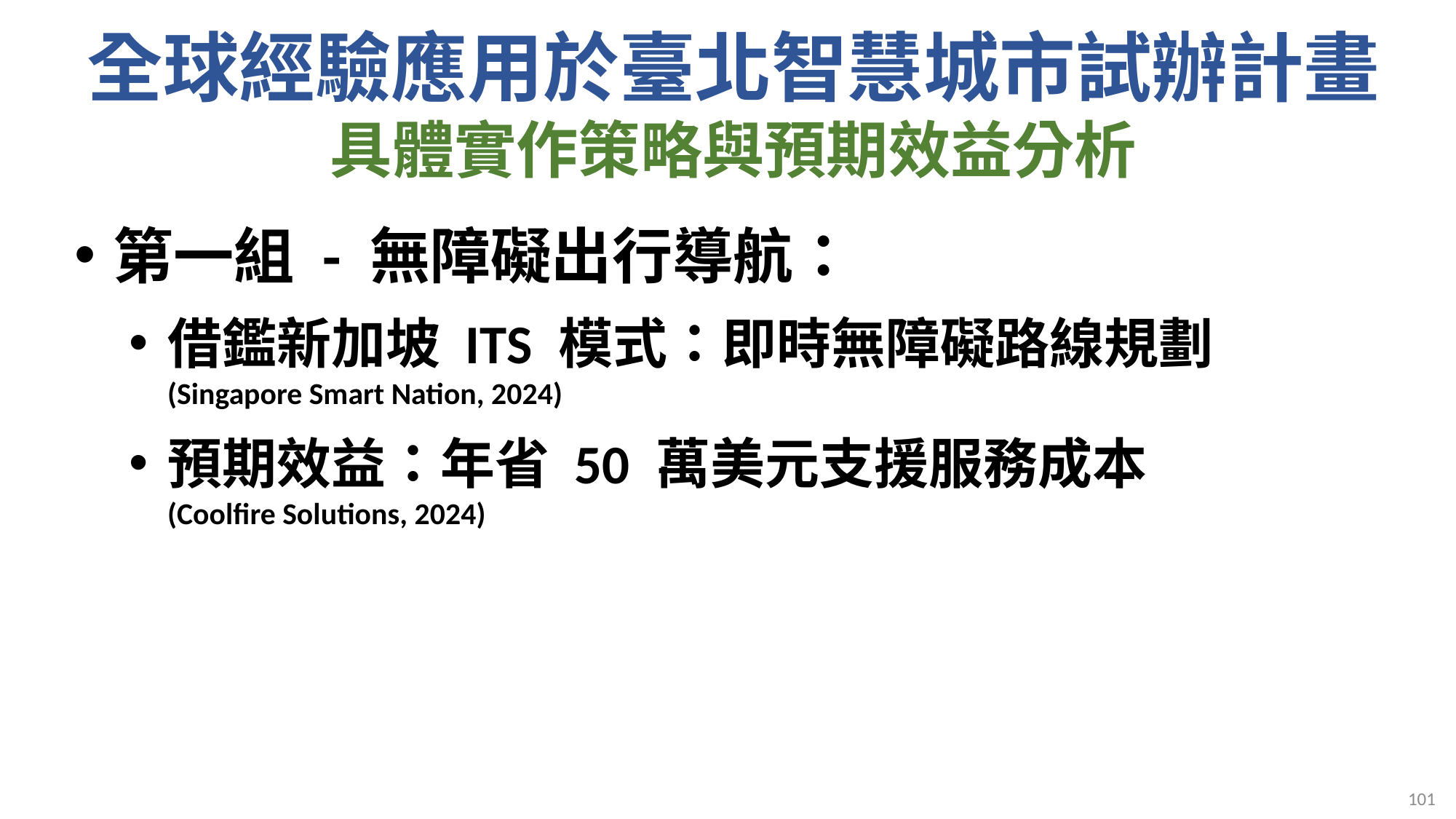

# 全球經驗應用於臺北智慧城市試辦計畫 具體實作策略與預期效益分析
第一組 - 無障礙出行導航：
借鑑新加坡 ITS 模式：即時無障礙路線規劃
(Singapore Smart Nation, 2024)
預期效益：年省 50 萬美元支援服務成本
(Coolfire Solutions, 2024)
101